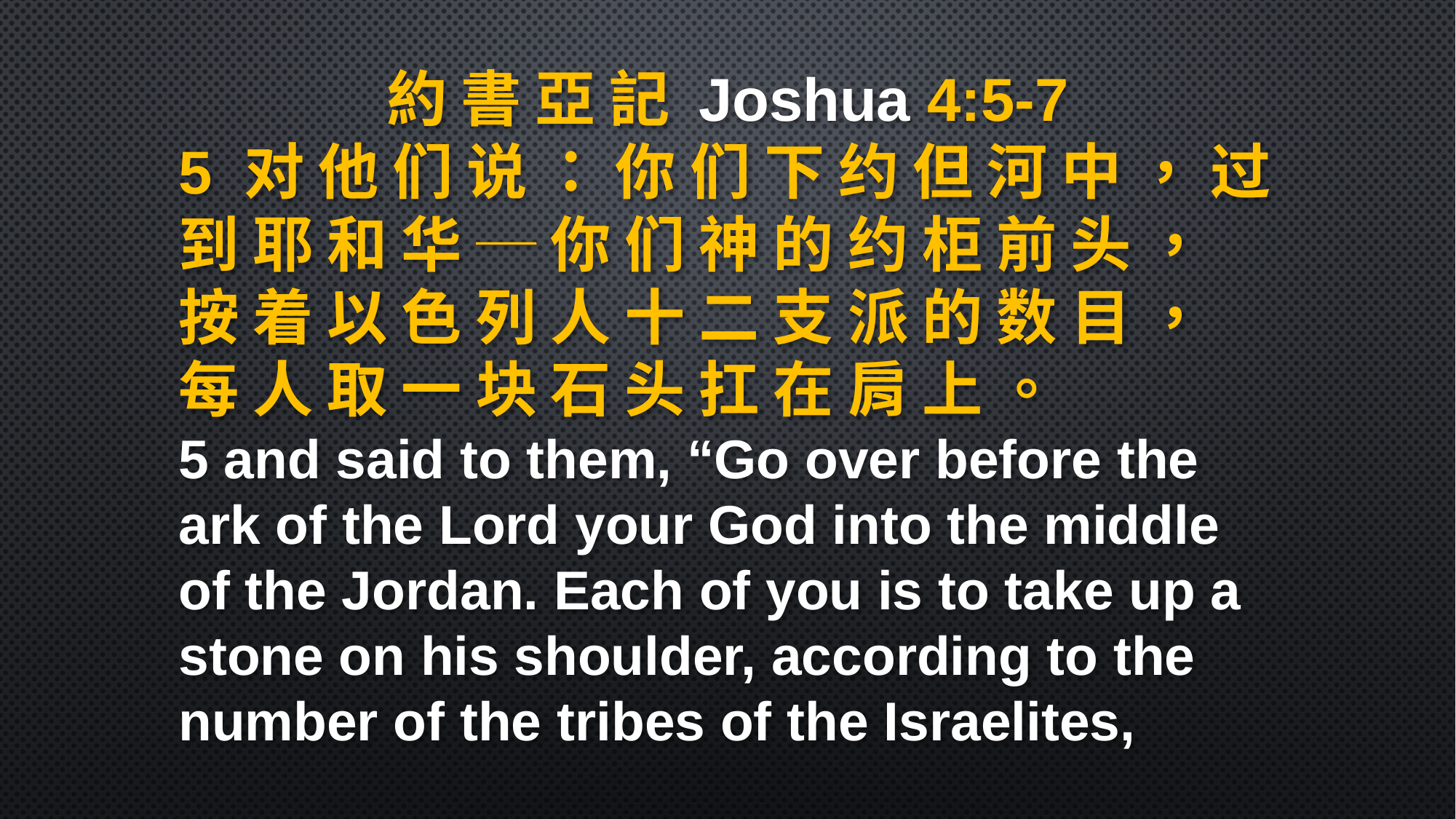

約 書 亞 記 Joshua 4:5-7
5 对 他 们 说 ： 你 们 下 约 但 河 中 ， 过 到 耶 和 华 ─ 你 们 神 的 约 柜 前 头 ， 按 着 以 色 列 人 十 二 支 派 的 数 目 ， 每 人 取 一 块 石 头 扛 在 肩 上 。
5 and said to them, “Go over before the ark of the Lord your God into the middle of the Jordan. Each of you is to take up a stone on his shoulder, according to the number of the tribes of the Israelites,